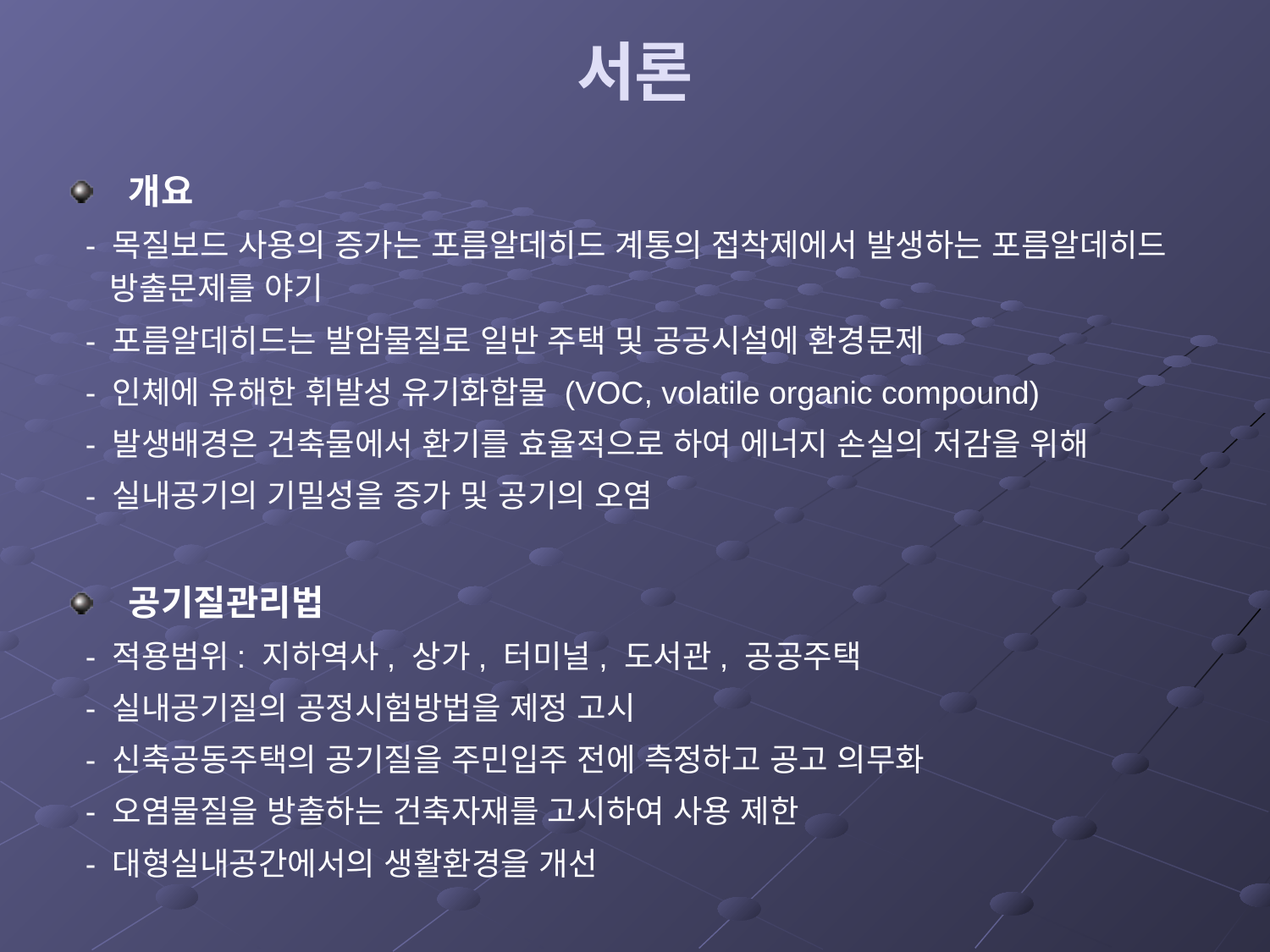

# 서론
 개요
  - 목질보드 사용의 증가는 포름알데히드 계통의 접착제에서 발생하는 포름알데히드 방출문제를 야기
  - 포름알데히드는 발암물질로 일반 주택 및 공공시설에 환경문제
  - 인체에 유해한 휘발성 유기화합물 (VOC, volatile organic compound)
  - 발생배경은 건축물에서 환기를 효율적으로 하여 에너지 손실의 저감을 위해
  - 실내공기의 기밀성을 증가 및 공기의 오염

 공기질관리법
  - 적용범위: 지하역사, 상가, 터미널, 도서관, 공공주택
  - 실내공기질의 공정시험방법을 제정 고시
  - 신축공동주택의 공기질을 주민입주 전에 측정하고 공고 의무화
  - 오염물질을 방출하는 건축자재를 고시하여 사용 제한
  - 대형실내공간에서의 생활환경을 개선